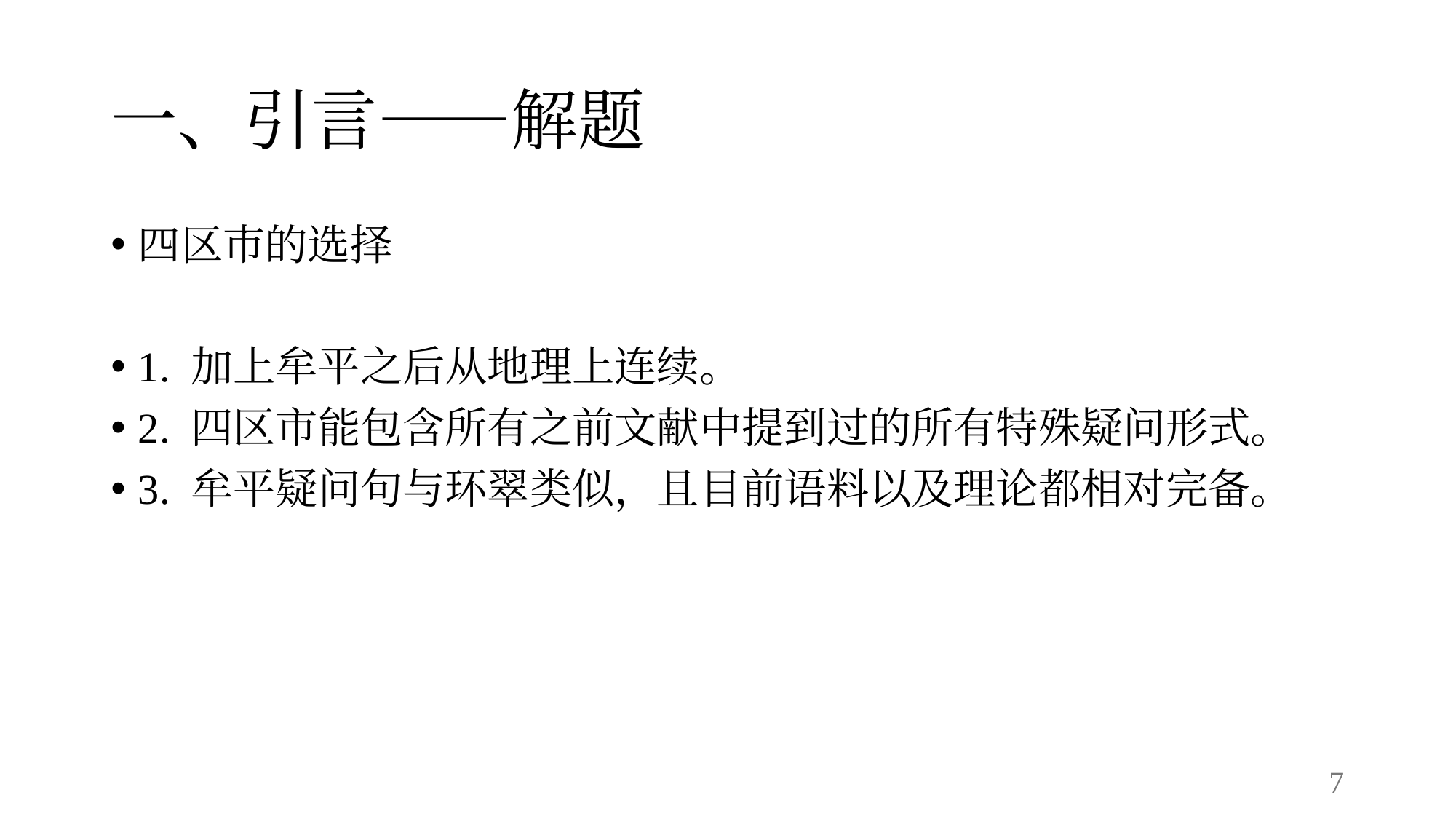

# 一、引言——解题
四区市的选择

1. 加上牟平之后从地理上连续。
2. 四区市能包含所有之前文献中提到过的所有特殊疑问形式。
3. 牟平疑问句与环翠类似，且目前语料以及理论都相对完备。
7